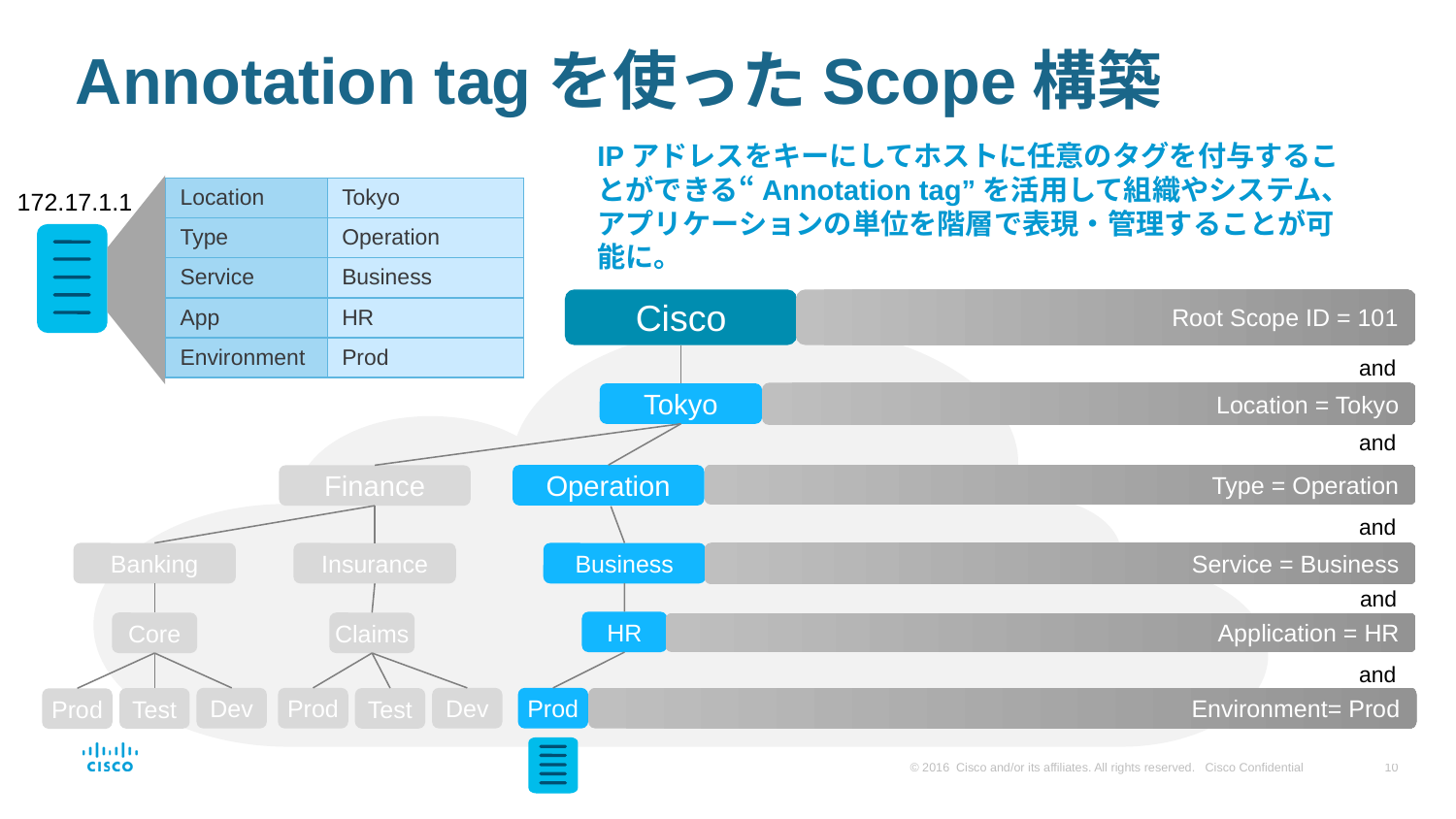

# Annotation tagを使ったScope構築
IPアドレスをキーにしてホストに任意のタグを付与することができる“Annotation tag”を活用して組織やシステム、アプリケーションの単位を階層で表現・管理することが可能に。
| Location | Tokyo |
| --- | --- |
| Type | Operation |
| Service | Business |
| App | HR |
| Environment | Prod |
172.17.1.1

Root Scope ID = 101
Cisco

and
Location = Tokyo
Tokyo
and
Type = Operation
Operation
Finance
and
Service = Business
Banking
Insurance
Business
Security
and
HR
Core
Claims
Application = HR
and
Environment= Prod
Dev
Prod
Dev
Prod
Test
Test
Prod